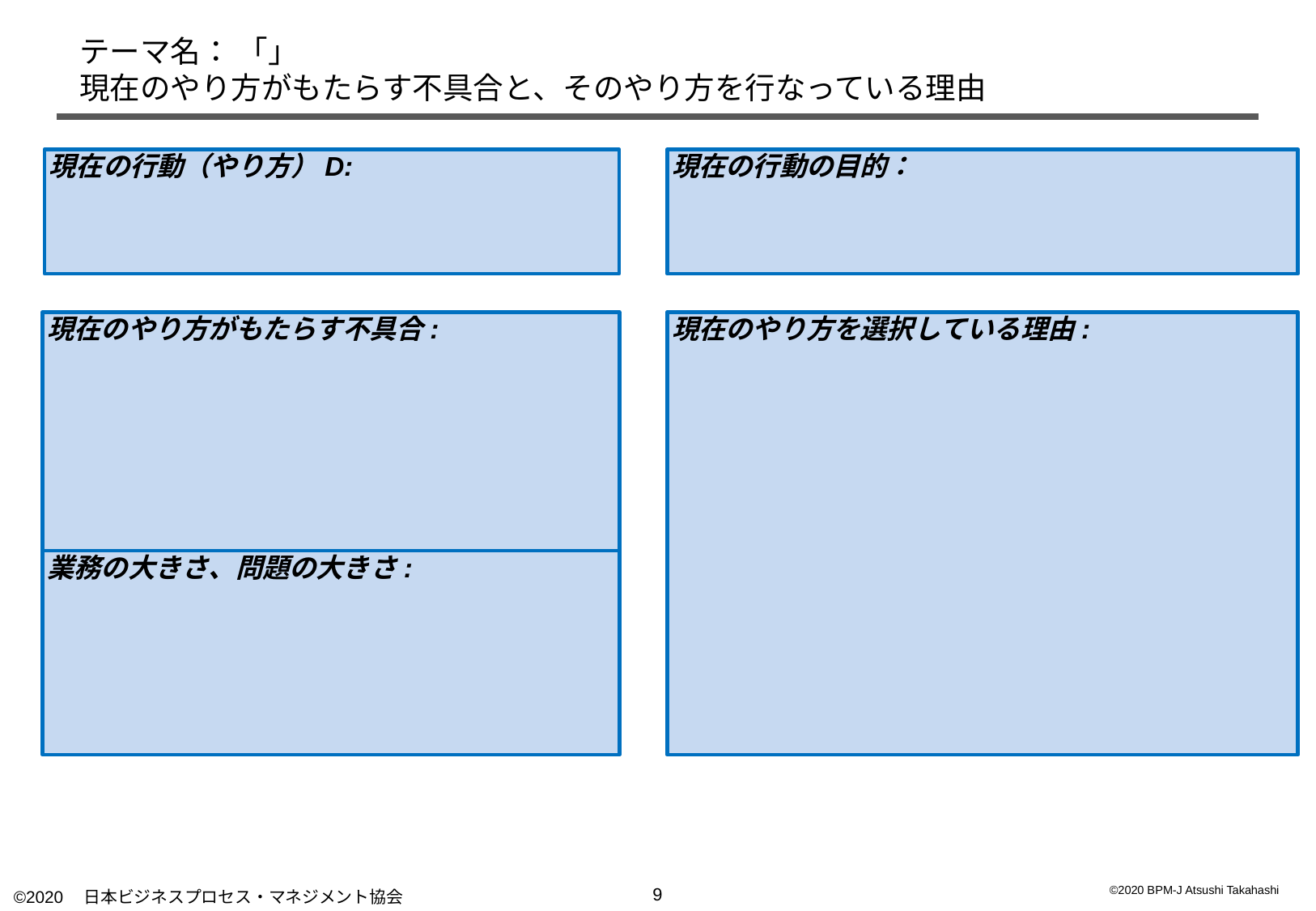

# テーマ名： 「」 現在のやり方がもたらす不具合と、そのやり方を行なっている理由
現在の行動（やり方）D:

現在の行動の目的：

現在のやり方がもたらす不具合:

現在のやり方を選択している理由:

業務の大きさ、問題の大きさ:

©2020 BPM-J Atsushi Takahashi
9
©2020　日本ビジネスプロセス・マネジメント協会